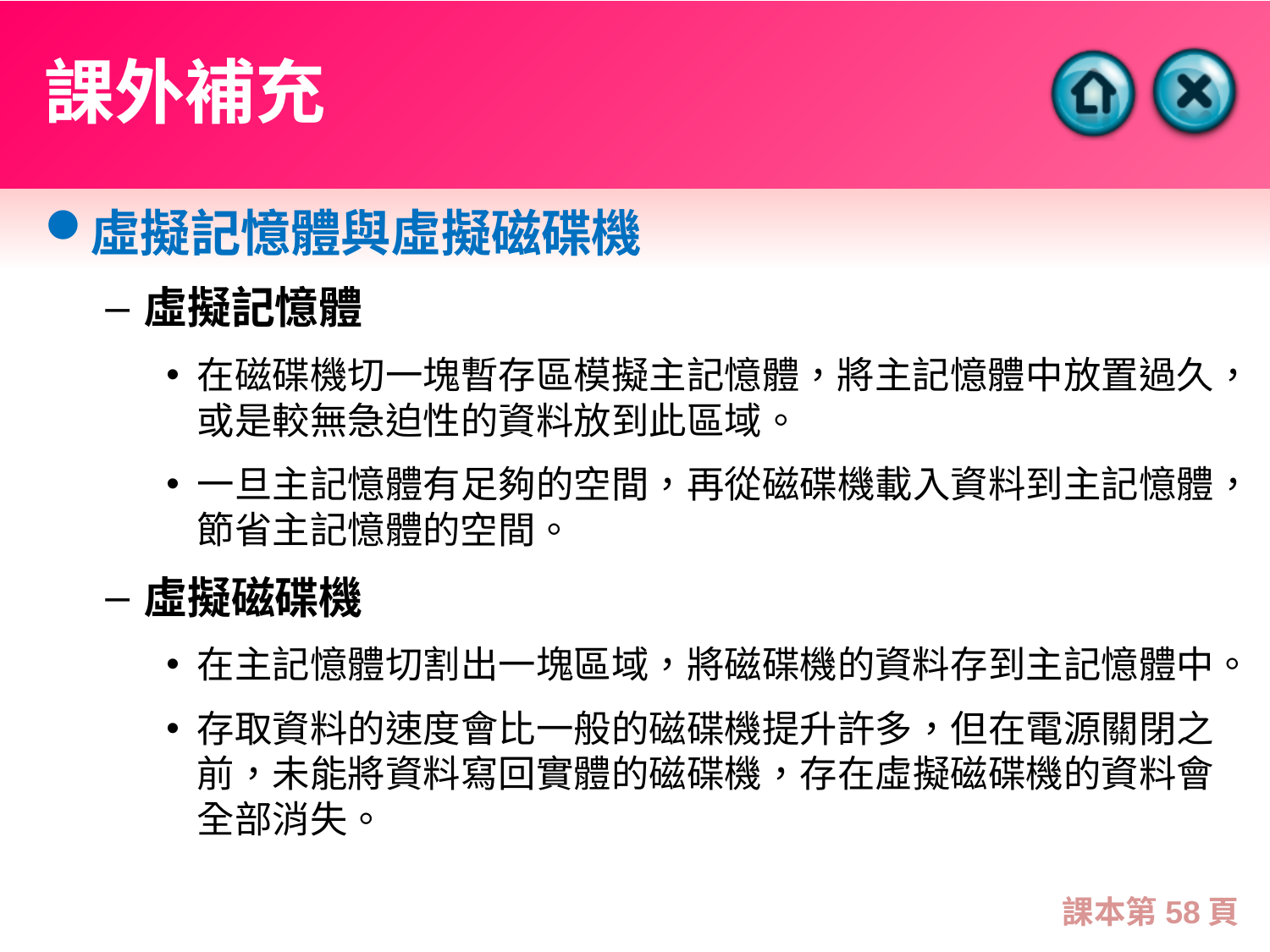

# 課外補充
虛擬記憶體與虛擬磁碟機
虛擬記憶體
在磁碟機切一塊暫存區模擬主記憶體，將主記憶體中放置過久，或是較無急迫性的資料放到此區域。
一旦主記憶體有足夠的空間，再從磁碟機載入資料到主記憶體，節省主記憶體的空間。
虛擬磁碟機
在主記憶體切割出一塊區域，將磁碟機的資料存到主記憶體中。
存取資料的速度會比一般的磁碟機提升許多，但在電源關閉之前，未能將資料寫回實體的磁碟機，存在虛擬磁碟機的資料會全部消失。
課本第58頁